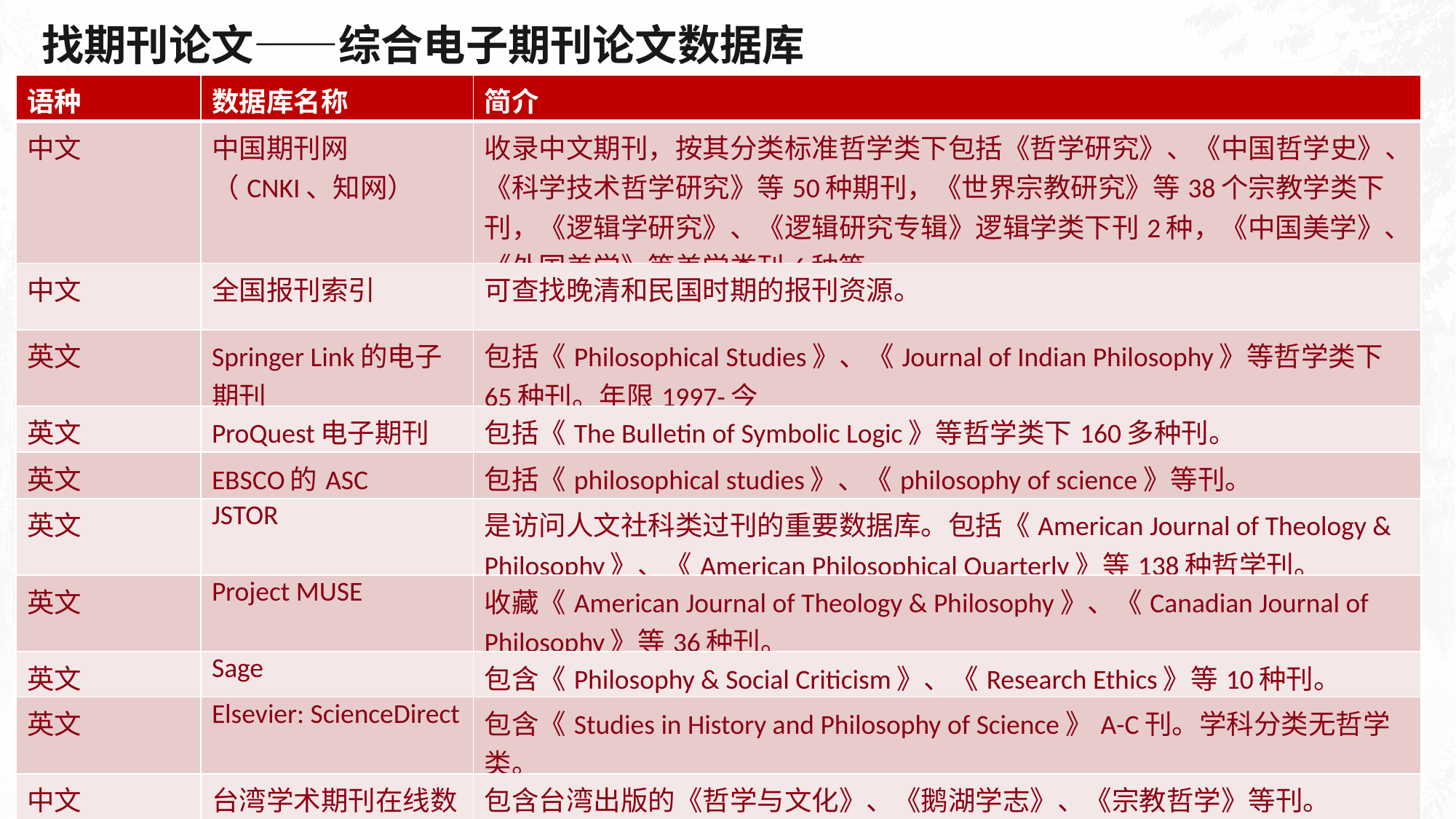

找期刊论文——综合电子期刊论文数据库

| 语种 | 数据库名称 | 简介 |
| --- | --- | --- |
| 中文 | 中国期刊网（CNKI、知网） | 收录中文期刊，按其分类标准哲学类下包括《哲学研究》、《中国哲学史》、《科学技术哲学研究》等50种期刊，《世界宗教研究》等38个宗教学类下刊，《逻辑学研究》、《逻辑研究专辑》逻辑学类下刊2种，《中国美学》、《外国美学》等美学类刊6种等。 |
| 中文 | 全国报刊索引 | 可查找晚清和民国时期的报刊资源。 |
| 英文 | Springer Link的电子期刊 | 包括《Philosophical Studies》、《Journal of Indian Philosophy》等哲学类下65种刊。年限1997-今 |
| 英文 | ProQuest电子期刊 | 包括《The Bulletin of Symbolic Logic》等哲学类下160多种刊。 |
| 英文 | EBSCO的ASC | 包括《philosophical studies》、《philosophy of science》等刊。 |
| 英文 | JSTOR | 是访问人文社科类过刊的重要数据库。包括《American Journal of Theology & Philosophy》、《American Philosophical Quarterly》等138种哲学刊。 |
| 英文 | Project MUSE | 收藏《American Journal of Theology & Philosophy》、《Canadian Journal of Philosophy》等36种刊。 |
| 英文 | Sage | 包含《Philosophy & Social Criticism》、《Research Ethics》等10种刊。 |
| 英文 | Elsevier: ScienceDirect | 包含《Studies in History and Philosophy of Science》A-C刊。学科分类无哲学类。 |
| 中文 | 台湾学术期刊在线数据库 | 包含台湾出版的《哲学与文化》、《鹅湖学志》、《宗教哲学》等刊。 |
59